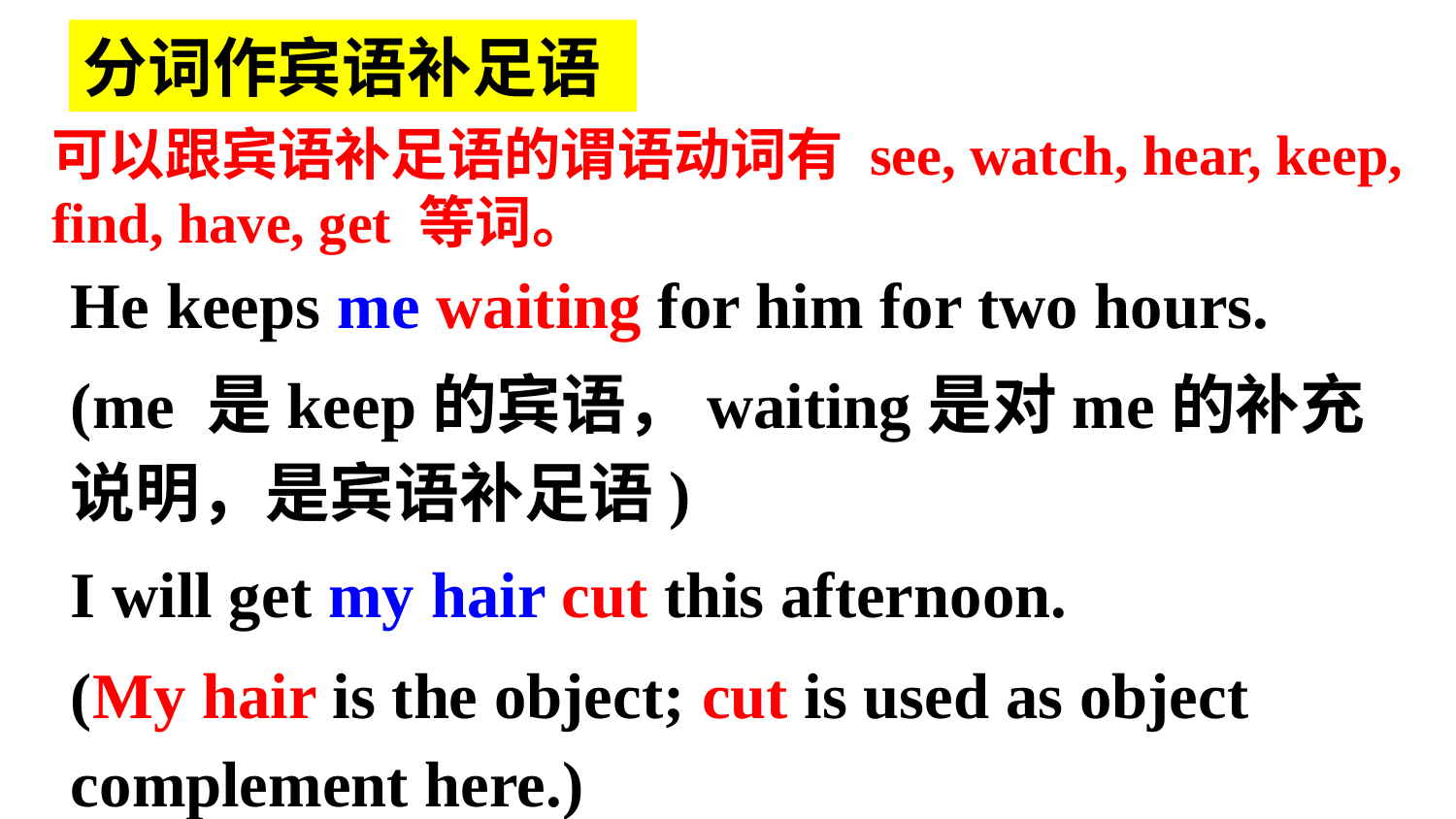

分词作宾语补足语
可以跟宾语补足语的谓语动词有 see, watch, hear, keep, find, have, get 等词。
He keeps me waiting for him for two hours.
(me 是keep的宾语，waiting是对me的补充说明，是宾语补足语)
I will get my hair cut this afternoon.
(My hair is the object; cut is used as object complement here.)